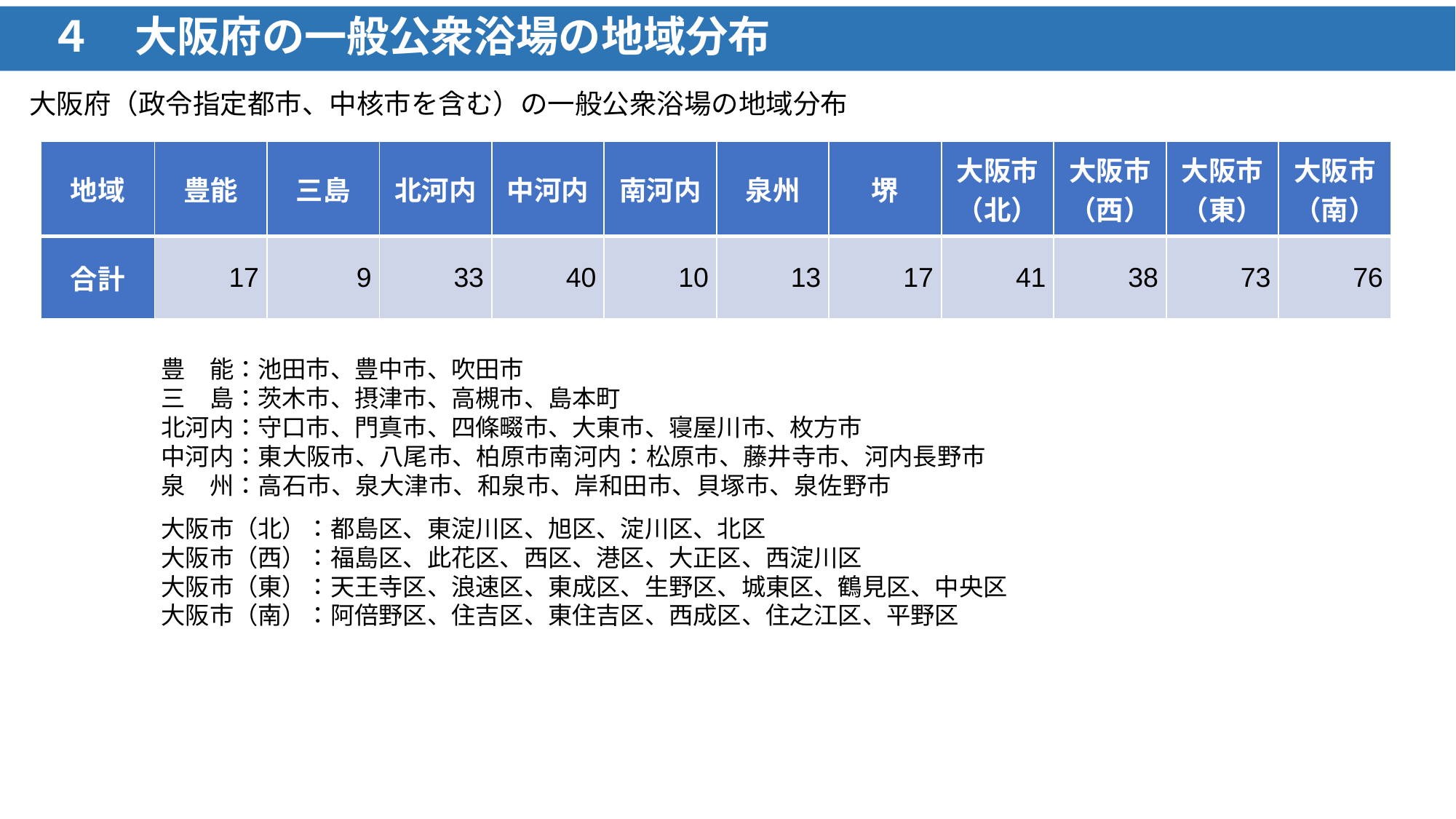

# ４　大阪府の一般公衆浴場の地域分布
大阪府（政令指定都市、中核市を含む）の一般公衆浴場の地域分布
| 地域 | 豊能 | 三島 | 北河内 | 中河内 | 南河内 | 泉州 | 堺 | 大阪市（北） | 大阪市（西） | 大阪市（東） | 大阪市（南） |
| --- | --- | --- | --- | --- | --- | --- | --- | --- | --- | --- | --- |
| 合計 | 17 | 9 | 33 | 40 | 10 | 13 | 17 | 41 | 38 | 73 | 76 |
豊　能：池田市、豊中市、吹田市
三　島：茨木市、摂津市、高槻市、島本町
北河内：守口市、門真市、四條畷市、大東市、寝屋川市、枚方市
中河内：東大阪市、八尾市、柏原市南河内：松原市、藤井寺市、河内長野市
泉　州：高石市、泉大津市、和泉市、岸和田市、貝塚市、泉佐野市
大阪市（北）：都島区、東淀川区、旭区、淀川区、北区
大阪市（西）：福島区、此花区、西区、港区、大正区、西淀川区
大阪市（東）：天王寺区、浪速区、東成区、生野区、城東区、鶴見区、中央区
大阪市（南）：阿倍野区、住吉区、東住吉区、西成区、住之江区、平野区